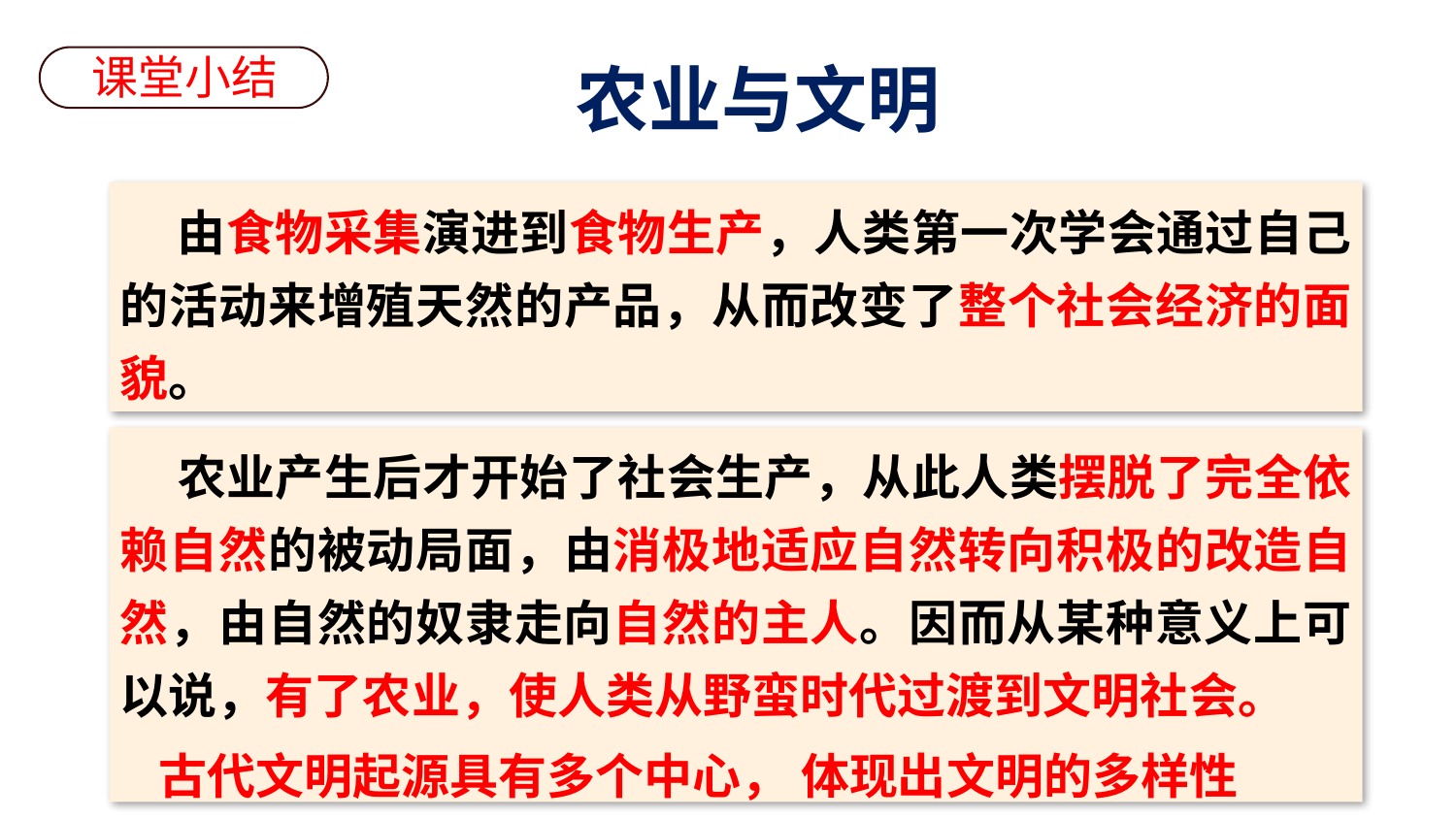

课堂小结

农业与文明
    由食物采集演进到食物生产，人类第一次学会通过自己的活动来增殖天然的产品，从而改变了整个社会经济的面貌。
    农业产生后才开始了社会生产，从此人类摆脱了完全依赖自然的被动局面，由消极地适应自然转向积极的改造自然，由自然的奴隶走向自然的主人。因而从某种意义上可以说，有了农业，使人类从野蛮时代过渡到文明社会。
古代文明起源具有多个中心， 体现出文明的多样性